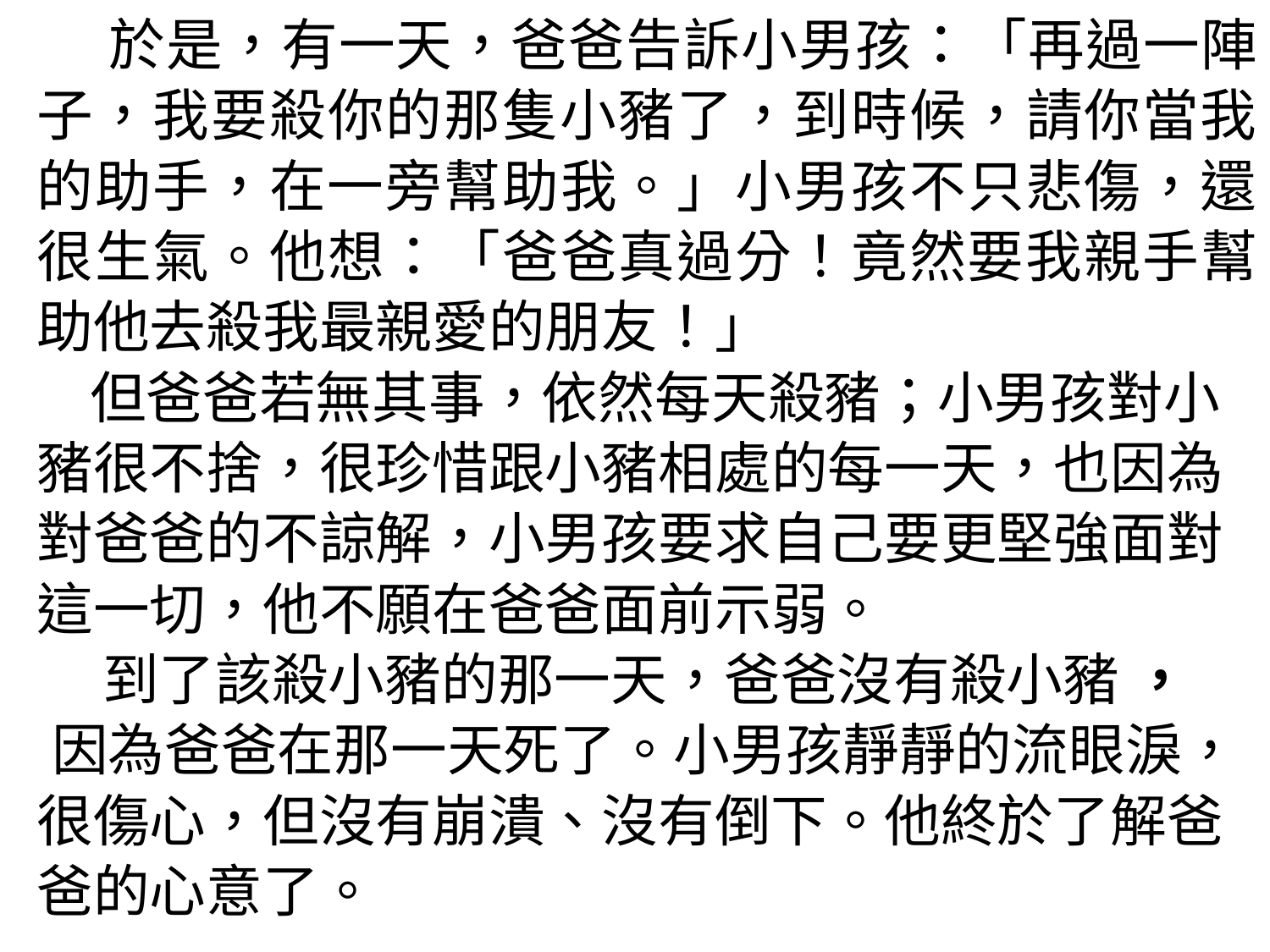

於是，有一天，爸爸告訴小男孩：「再過一陣子，我要殺你的那隻小豬了，到時候，請你當我的助手，在一旁幫助我。」小男孩不只悲傷，還很生氣。他想：「爸爸真過分！竟然要我親手幫助他去殺我最親愛的朋友！」
     但爸爸若無其事，依然每天殺豬；小男孩對小豬很不捨，很珍惜跟小豬相處的每一天，也因為對爸爸的不諒解，小男孩要求自己要更堅強面對這一切，他不願在爸爸面前示弱。
      到了該殺小豬的那一天，爸爸沒有殺小豬 ，
  因為爸爸在那一天死了。小男孩靜靜的流眼淚，很傷心，但沒有崩潰、沒有倒下。他終於了解爸爸的心意了。